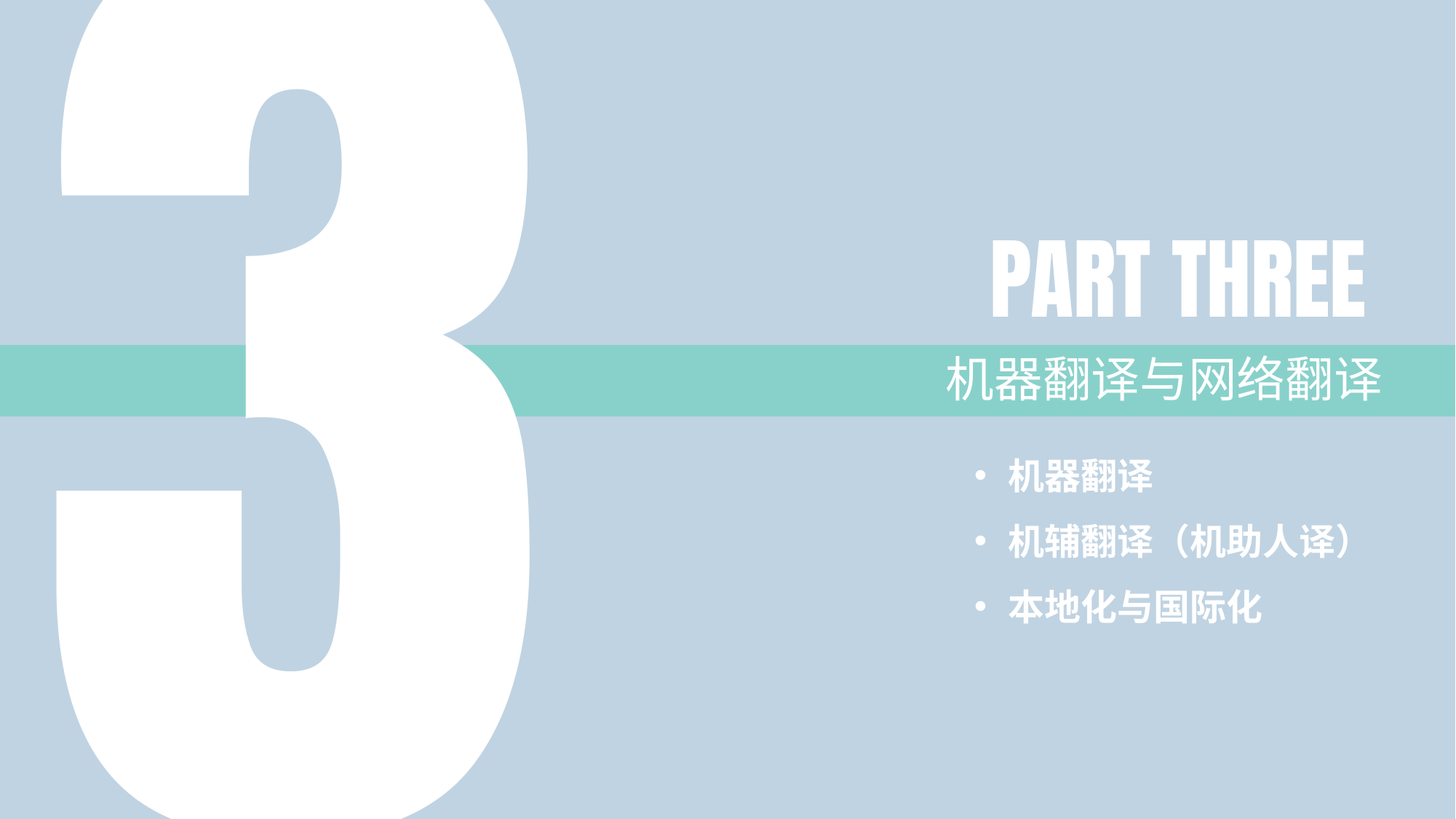

3
PART THREE
机器翻译与网络翻译

机器翻译
机辅翻译（机助人译）
本地化与国际化